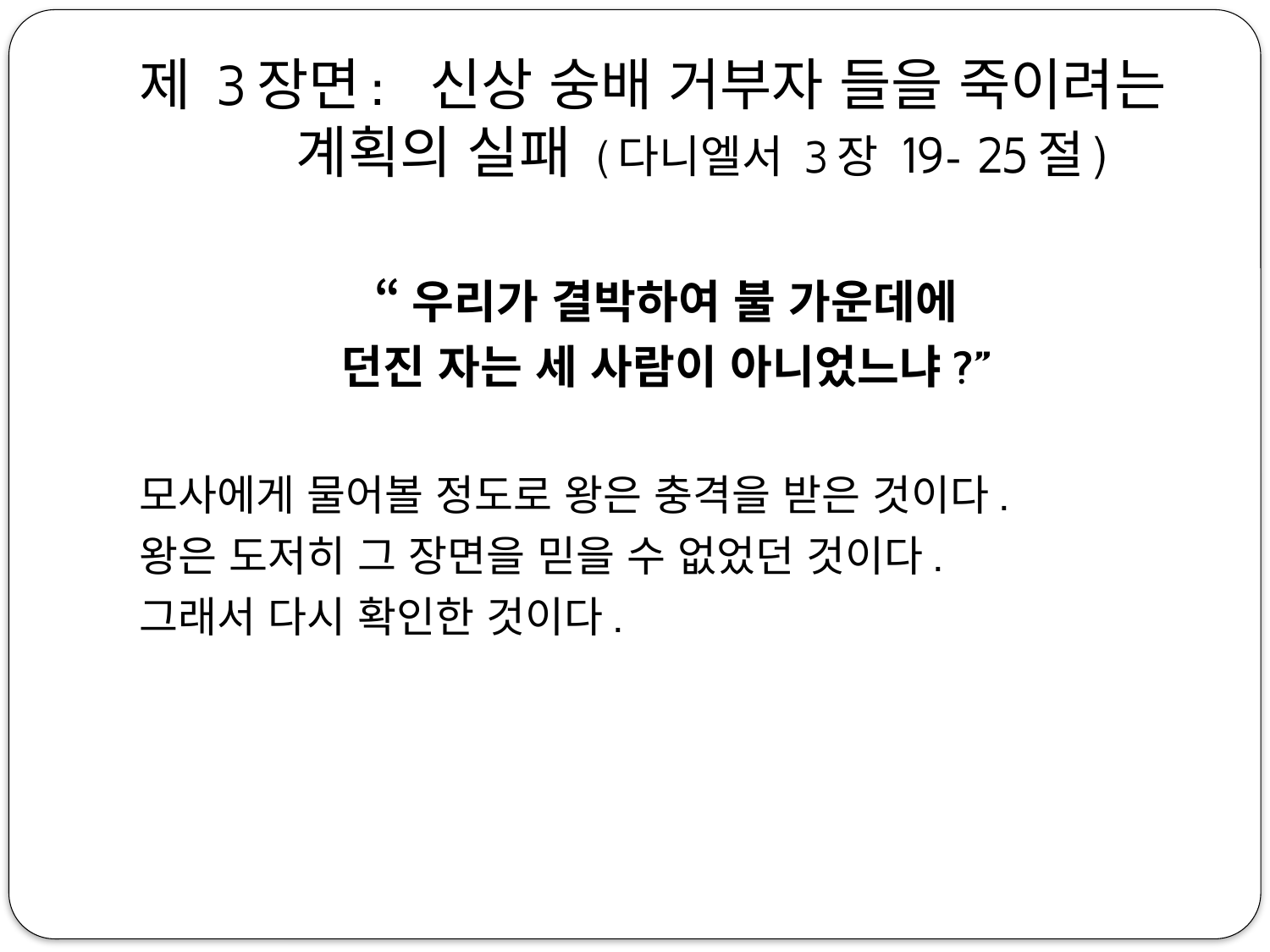

# 제 3장면:  신상 숭배 거부자 들을 죽이려는 계획의 실패 (다니엘서 3장 19- 25절)

“우리가 결박하여 불 가운데에
던진 자는 세 사람이 아니었느냐?”

모사에게 물어볼 정도로 왕은 충격을 받은 것이다.
왕은 도저히 그 장면을 믿을 수 없었던 것이다.
그래서 다시 확인한 것이다.